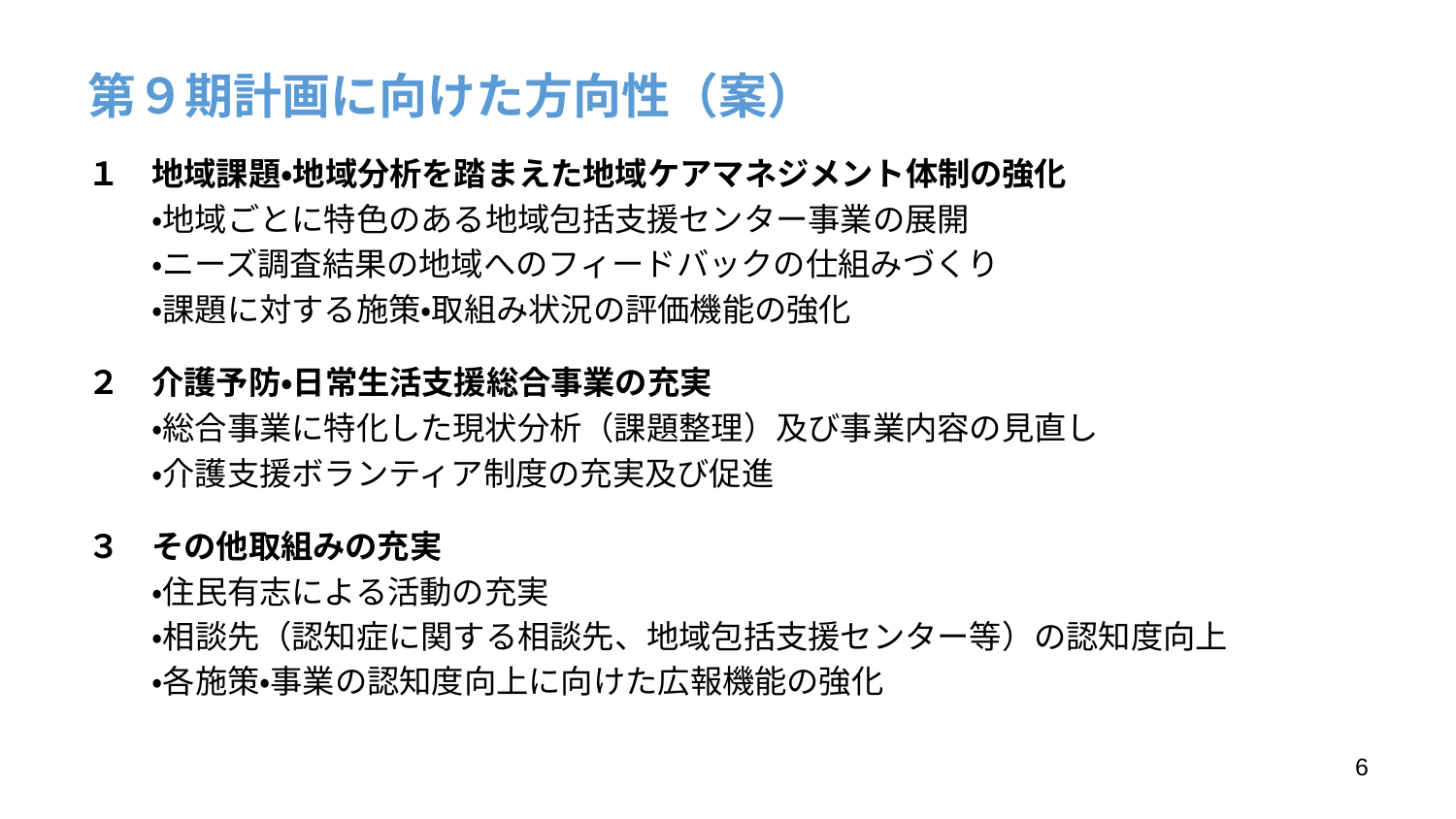

# 第９期計画に向けた方向性（案）

１　地域課題・地域分析を踏まえた地域ケアマネジメント体制の強化
　　・地域ごとに特色のある地域包括支援センター事業の展開
　　・ニーズ調査結果の地域へのフィードバックの仕組みづくり
　　・課題に対する施策・取組み状況の評価機能の強化

２　介護予防・日常生活支援総合事業の充実
　　・総合事業に特化した現状分析（課題整理）及び事業内容の見直し
　　・介護支援ボランティア制度の充実及び促進

３　その他取組みの充実
　　・住民有志による活動の充実
　　・相談先（認知症に関する相談先、地域包括支援センター等）の認知度向上
　　・各施策・事業の認知度向上に向けた広報機能の強化
6